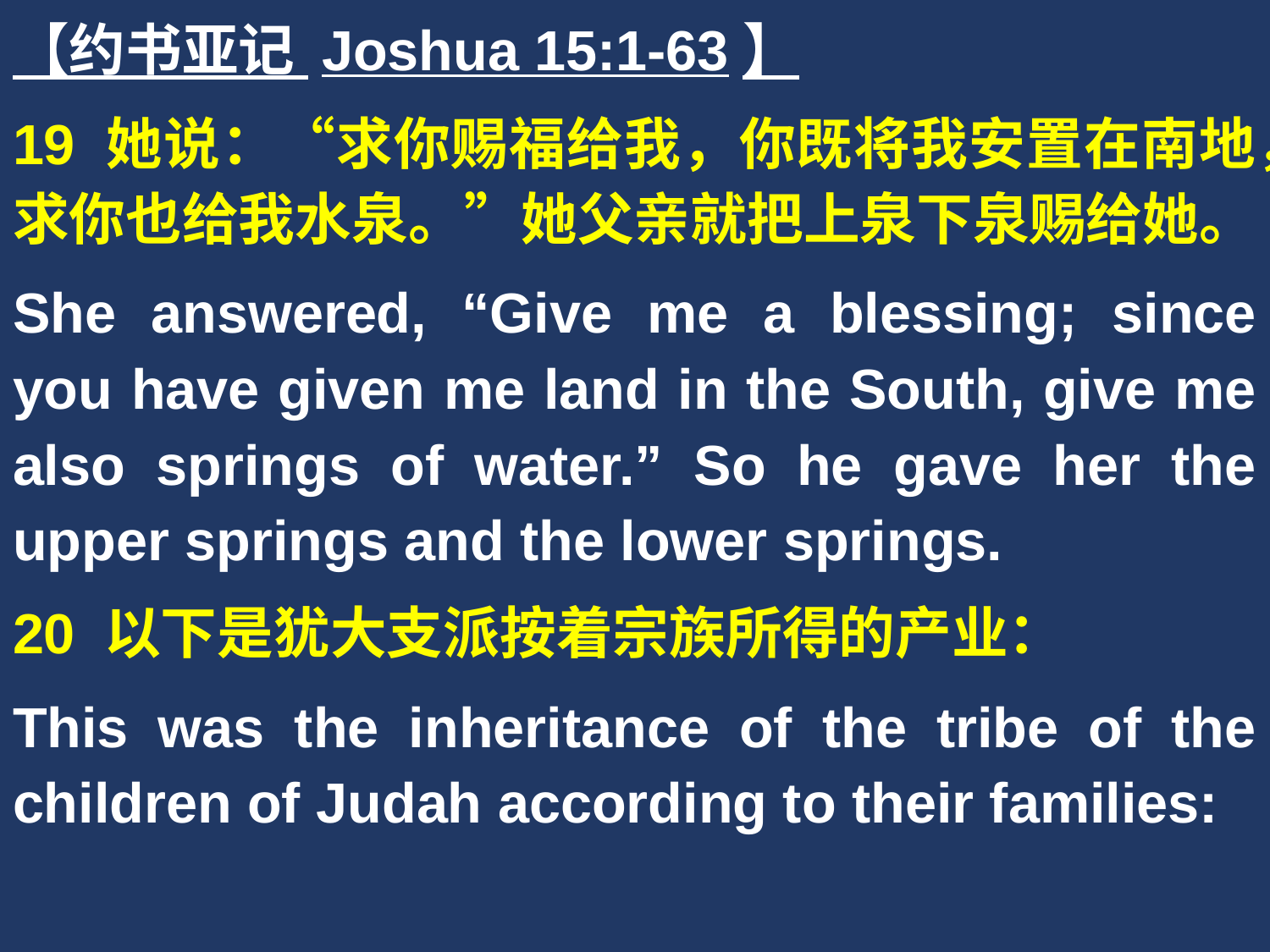

【约书亚记 Joshua 15:1-63】
19 她说：“求你赐福给我，你既将我安置在南地，求你也给我水泉。”她父亲就把上泉下泉赐给她。
She answered, “Give me a blessing; since you have given me land in the South, give me also springs of water.” So he gave her the upper springs and the lower springs.
20 以下是犹大支派按着宗族所得的产业：
This was the inheritance of the tribe of the children of Judah according to their families: